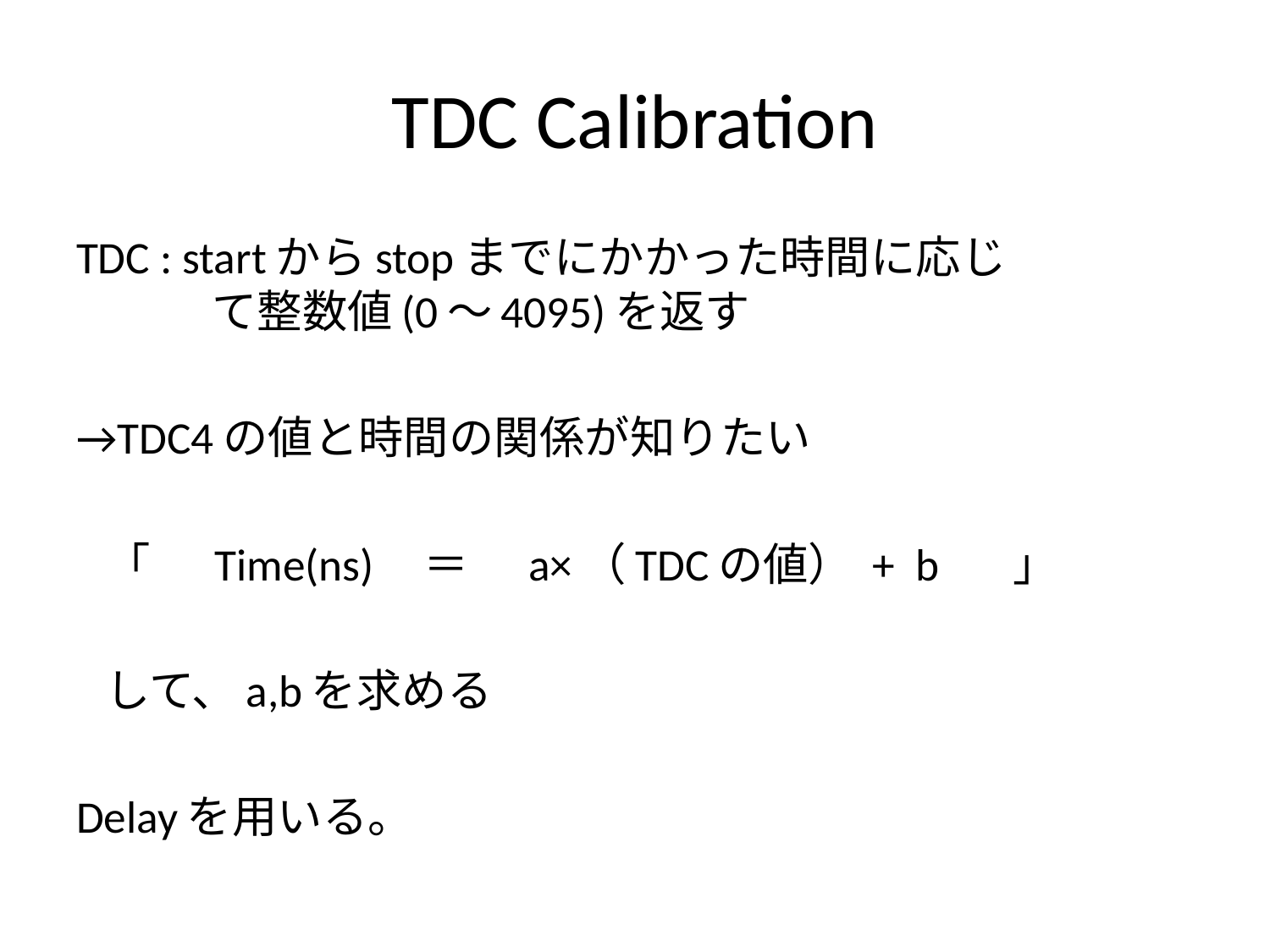

# TDC Calibration
TDC : startからstopまでにかかった時間に応じ
　　　て整数値(0〜4095)を返す

→TDC4の値と時間の関係が知りたい

  「　 Time(ns)    ＝     a×（TDCの値） +  b　  」

  して、a,bを求める

Delayを用いる。